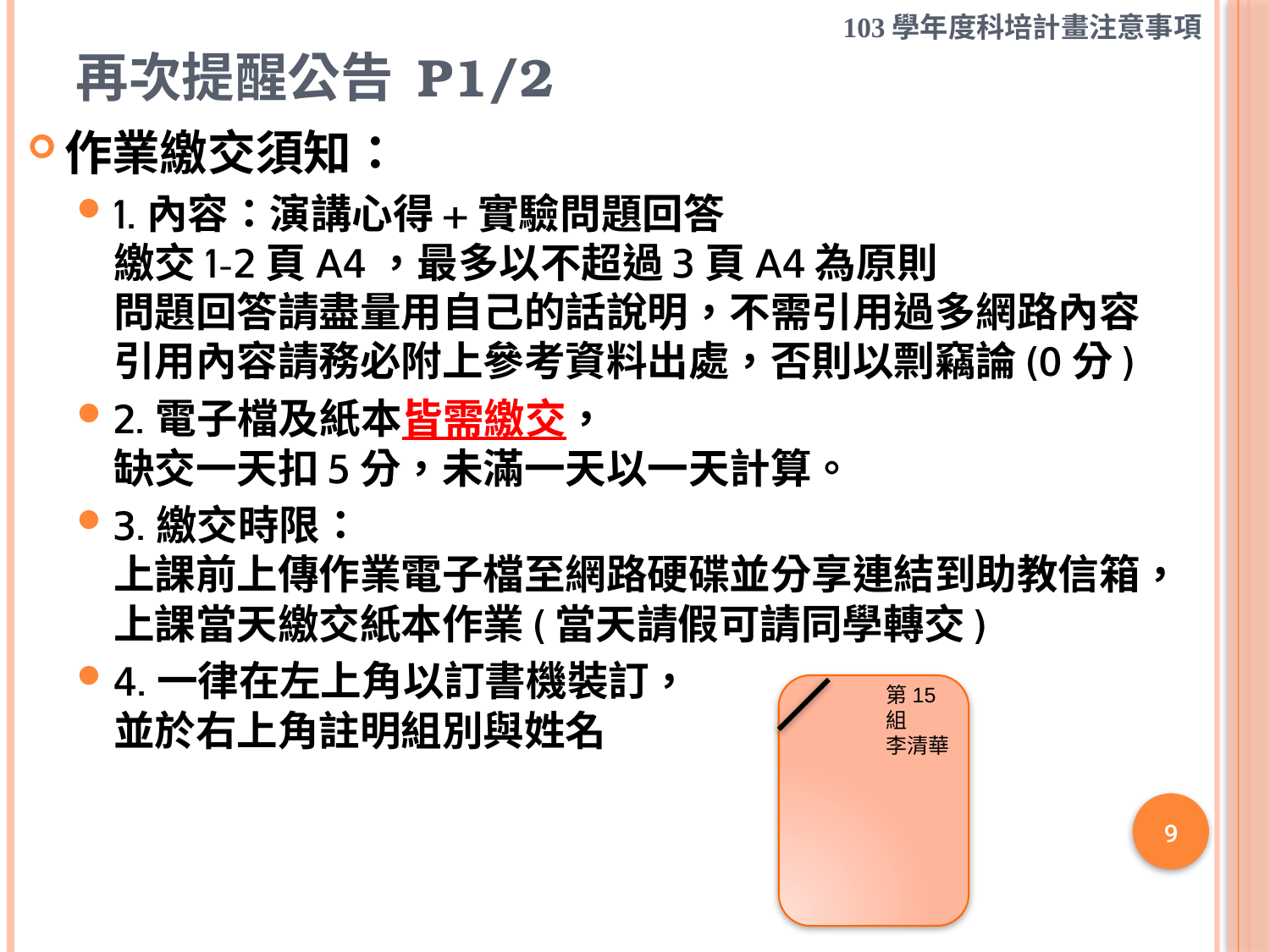

103學年度科培計畫注意事項
# 再次提醒公告 p1/2
作業繳交須知：
1.內容：演講心得+實驗問題回答
繳交1-2頁A4，最多以不超過3頁A4為原則
問題回答請盡量用自己的話說明，不需引用過多網路內容
引用內容請務必附上參考資料出處，否則以剽竊論(0分)
2.電子檔及紙本皆需繳交，
缺交一天扣5分，未滿一天以一天計算。
3.繳交時限：
上課前上傳作業電子檔至網路硬碟並分享連結到助教信箱，
上課當天繳交紙本作業(當天請假可請同學轉交)
4.一律在左上角以訂書機裝訂，
並於右上角註明組別與姓名

第15組
李清華
9